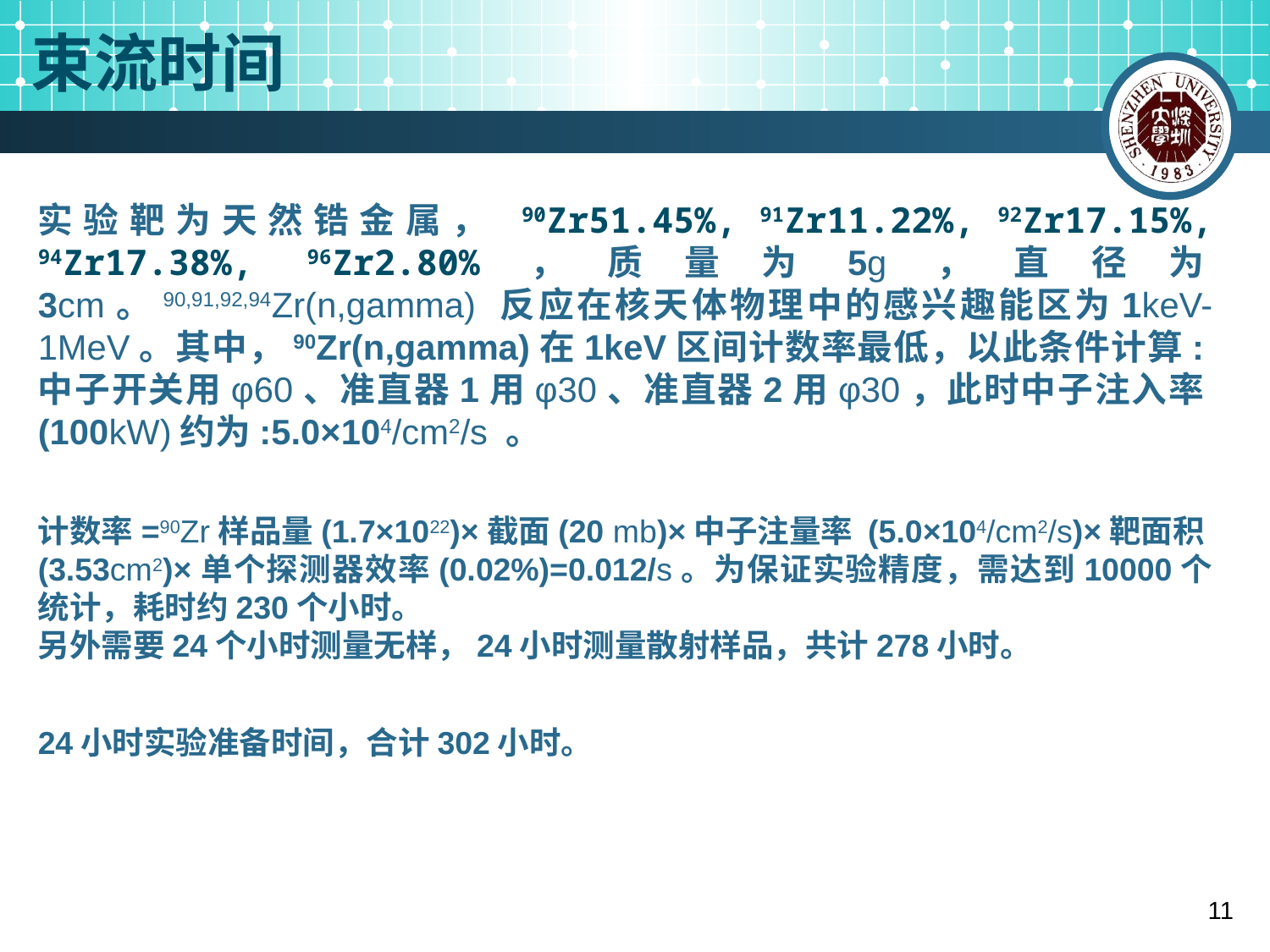

束流时间
#

实验靶为天然锆金属， 90Zr51.45%, 91Zr11.22%, 92Zr17.15%, 94Zr17.38%, 96Zr2.80%，质量为5g，直径为3cm。90,91,92,94Zr(n,gamma) 反应在核天体物理中的感兴趣能区为1keV-1MeV。其中，90Zr(n,gamma)在1keV区间计数率最低，以此条件计算:中子开关用φ60、准直器1用φ30、准直器2用φ30，此时中子注入率(100kW)约为:5.0×104/cm2/s 。

计数率=90Zr样品量(1.7×1022)×截面(20 mb)×中子注量率 (5.0×104/cm2/s)×靶面积(3.53cm2)×单个探测器效率(0.02%)=0.012/s。为保证实验精度，需达到10000个统计，耗时约230个小时。
另外需要24个小时测量无样，24小时测量散射样品，共计278小时。

24小时实验准备时间，合计302小时。

11